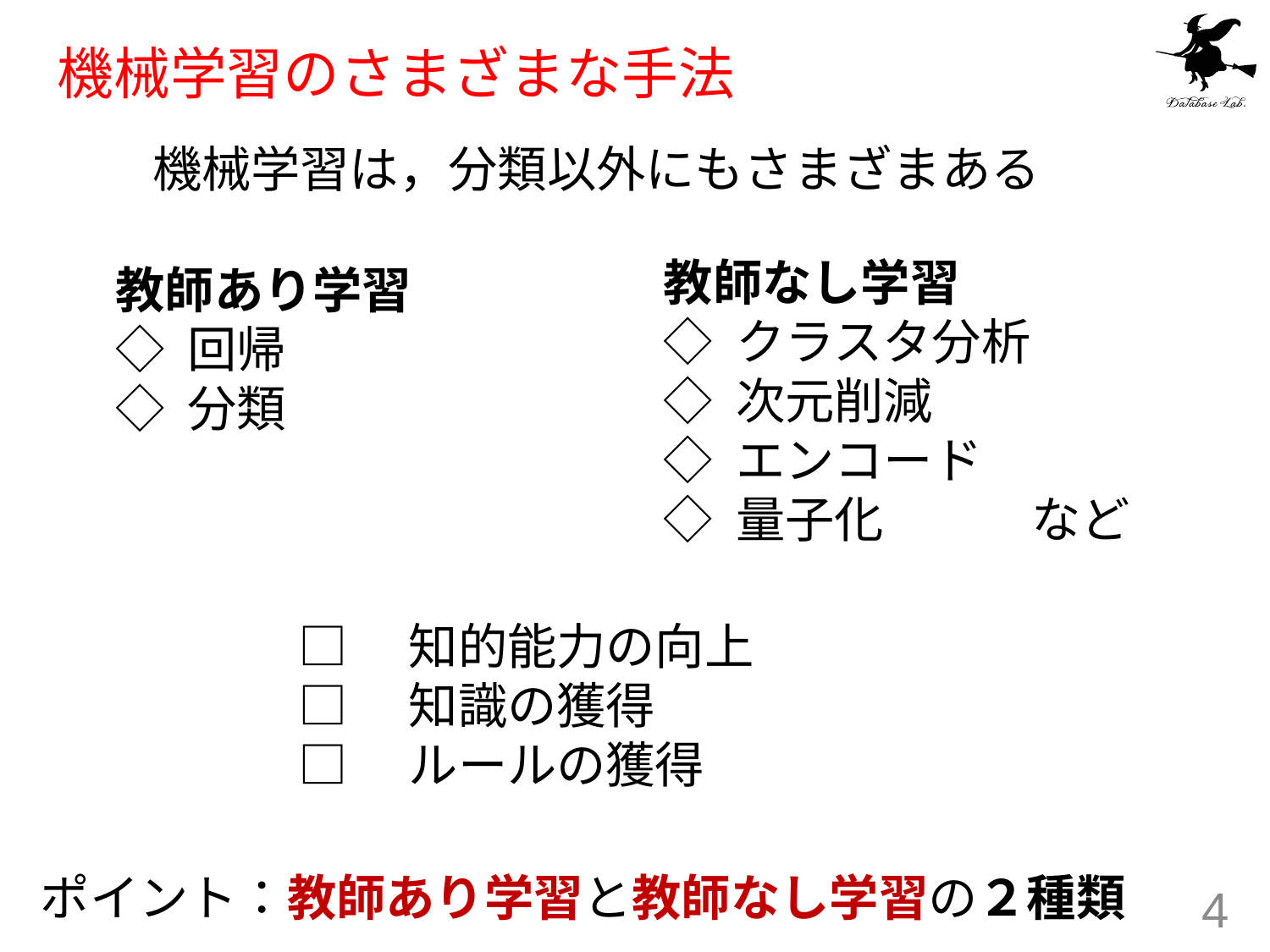

# 機械学習のさまざまな手法
機械学習は，分類以外にもさまざまある
教師なし学習
◇ クラスタ分析
◇ 次元削減
◇ エンコード
◇ 量子化　　　など
教師あり学習
◇ 回帰
◇ 分類

□　知的能力の向上
□　知識の獲得
□　ルールの獲得
ポイント：教師あり学習と教師なし学習の２種類
4